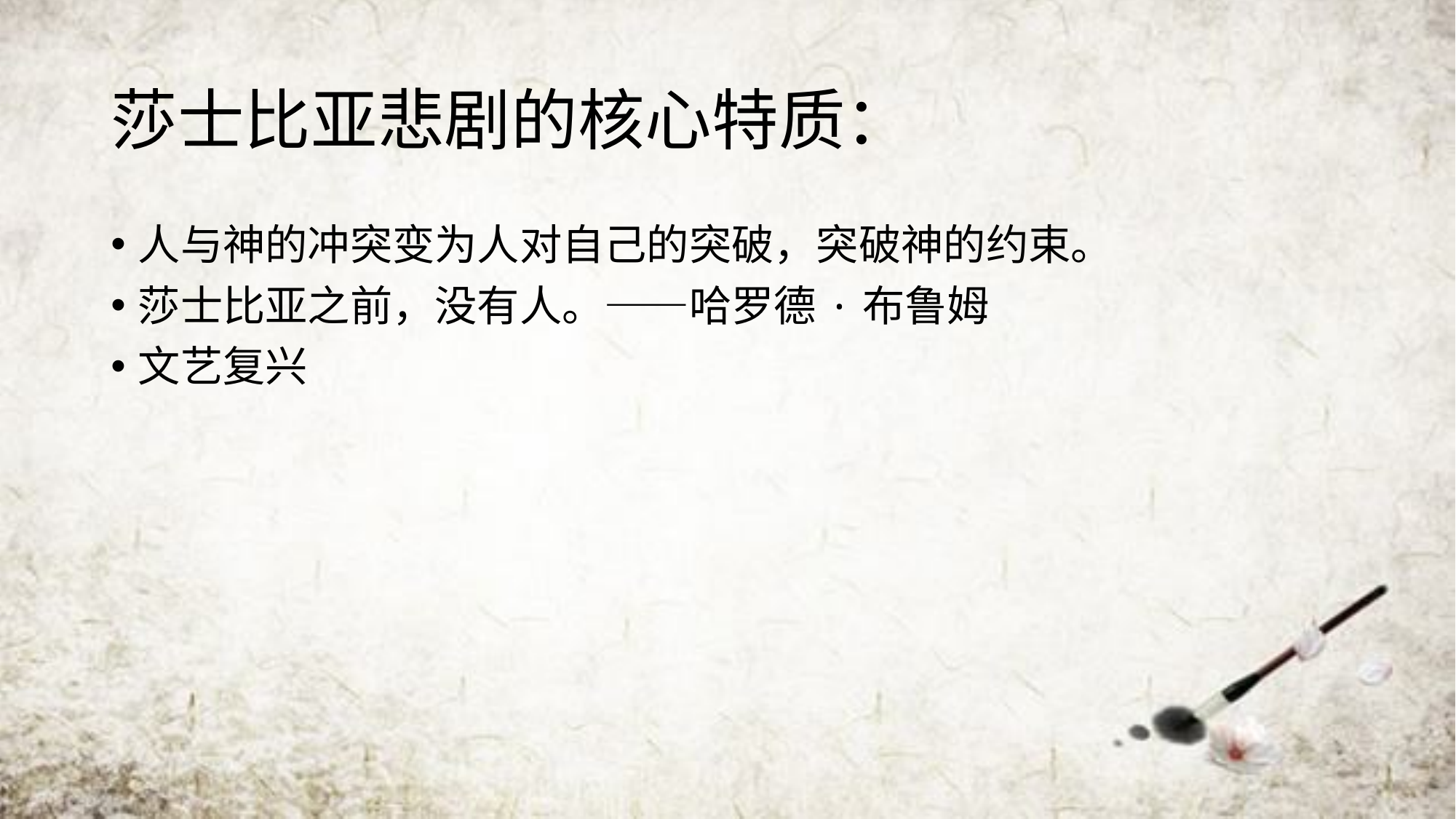

# 莎士比亚悲剧的核心特质：
人与神的冲突变为人对自己的突破，突破神的约束。
莎士比亚之前，没有人。——哈罗德·布鲁姆
文艺复兴